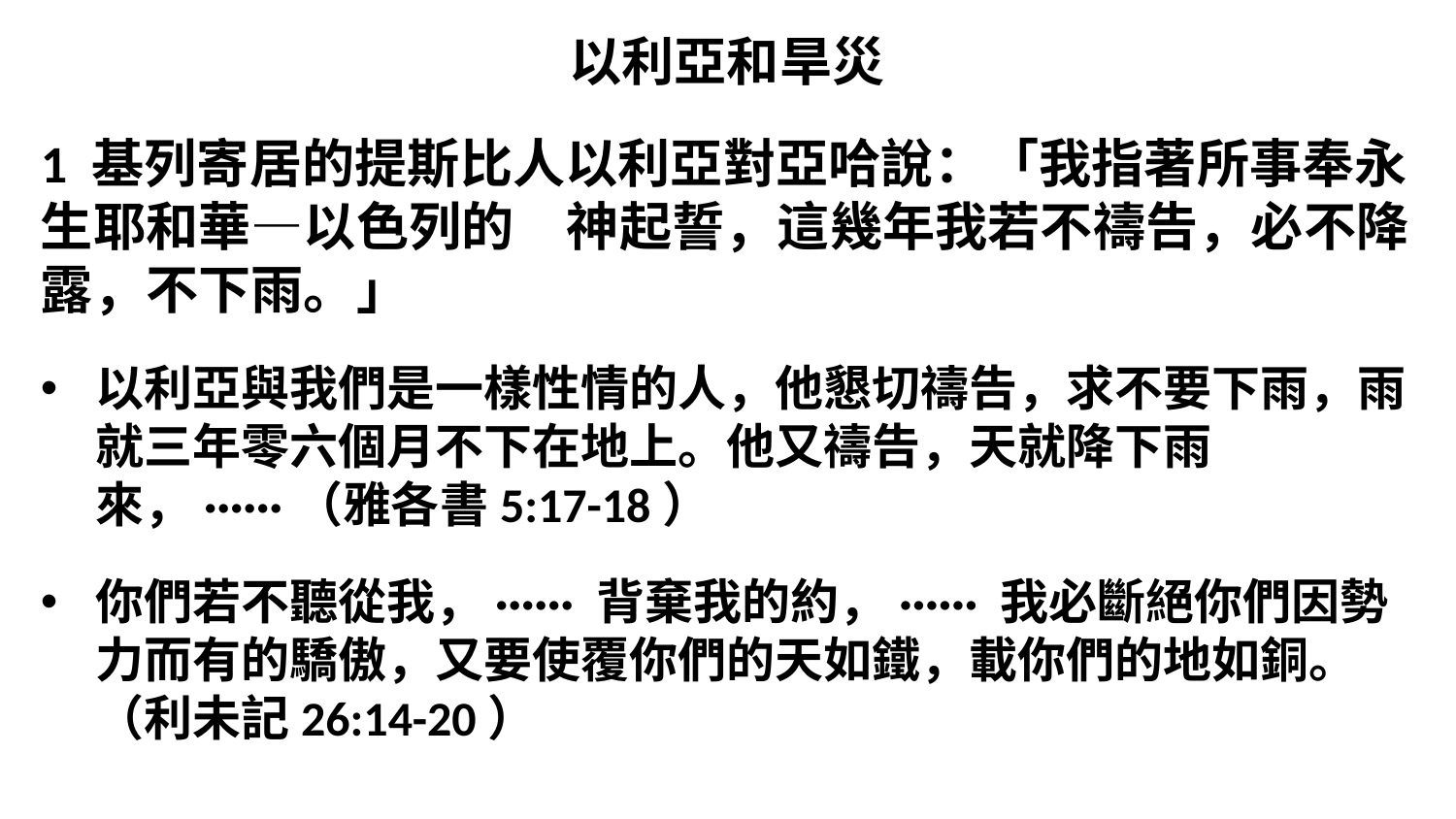

以利亞和旱災

1 基列寄居的提斯比人以利亞對亞哈說：「我指著所事奉永生耶和華—以色列的　神起誓，這幾年我若不禱告，必不降露，不下雨。」

以利亞與我們是一樣性情的人，他懇切禱告，求不要下雨，雨就三年零六個月不下在地上。他又禱告，天就降下雨來，······（雅各書5:17-18）

你們若不聽從我，······ 背棄我的約，······ 我必斷絕你們因勢力而有的驕傲，又要使覆你們的天如鐵，載你們的地如銅。（利未記26:14-20）